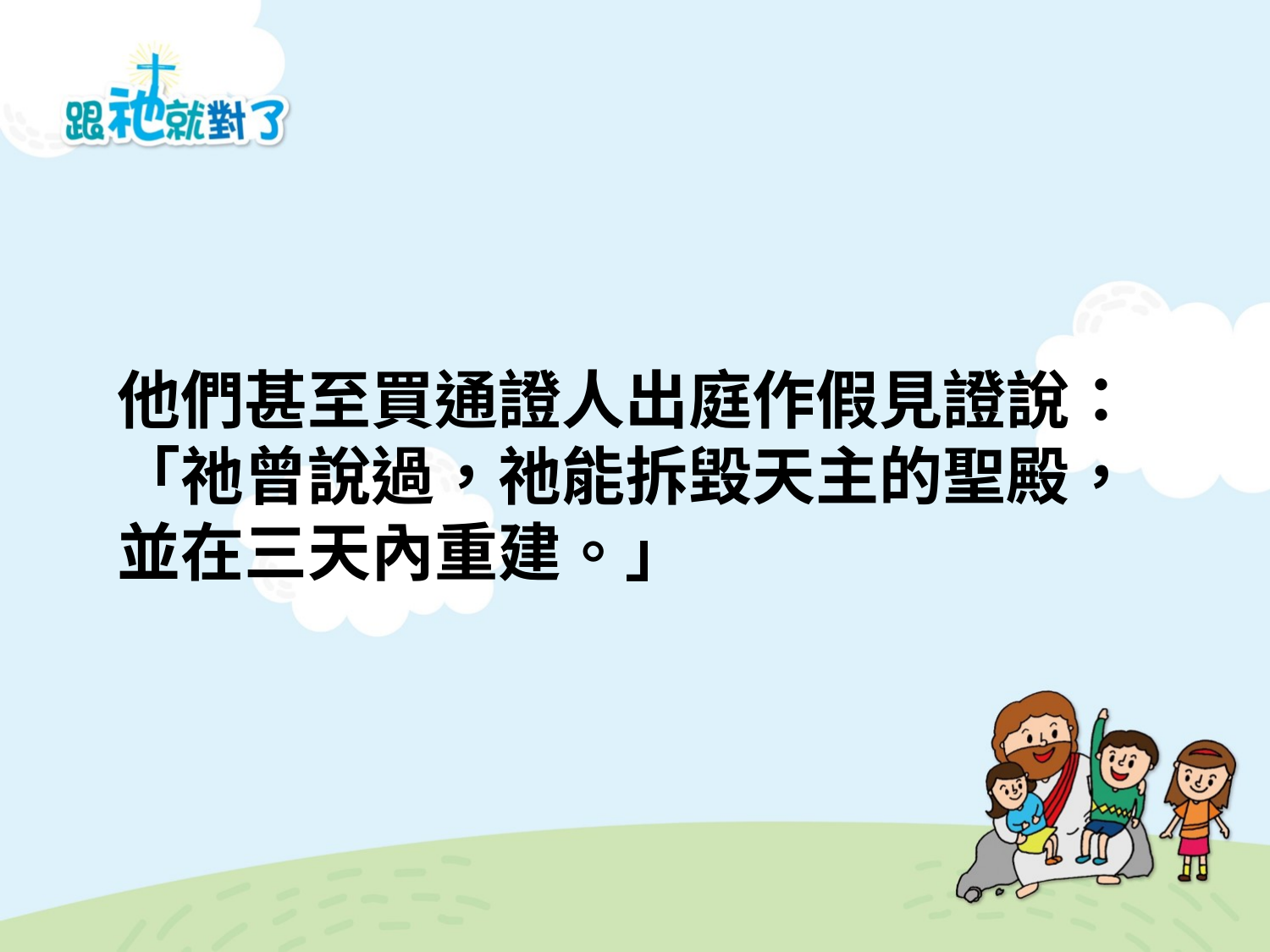

他們甚至買通證人出庭作假見證說：「祂曾說過，祂能拆毀天主的聖殿，並在三天內重建。」